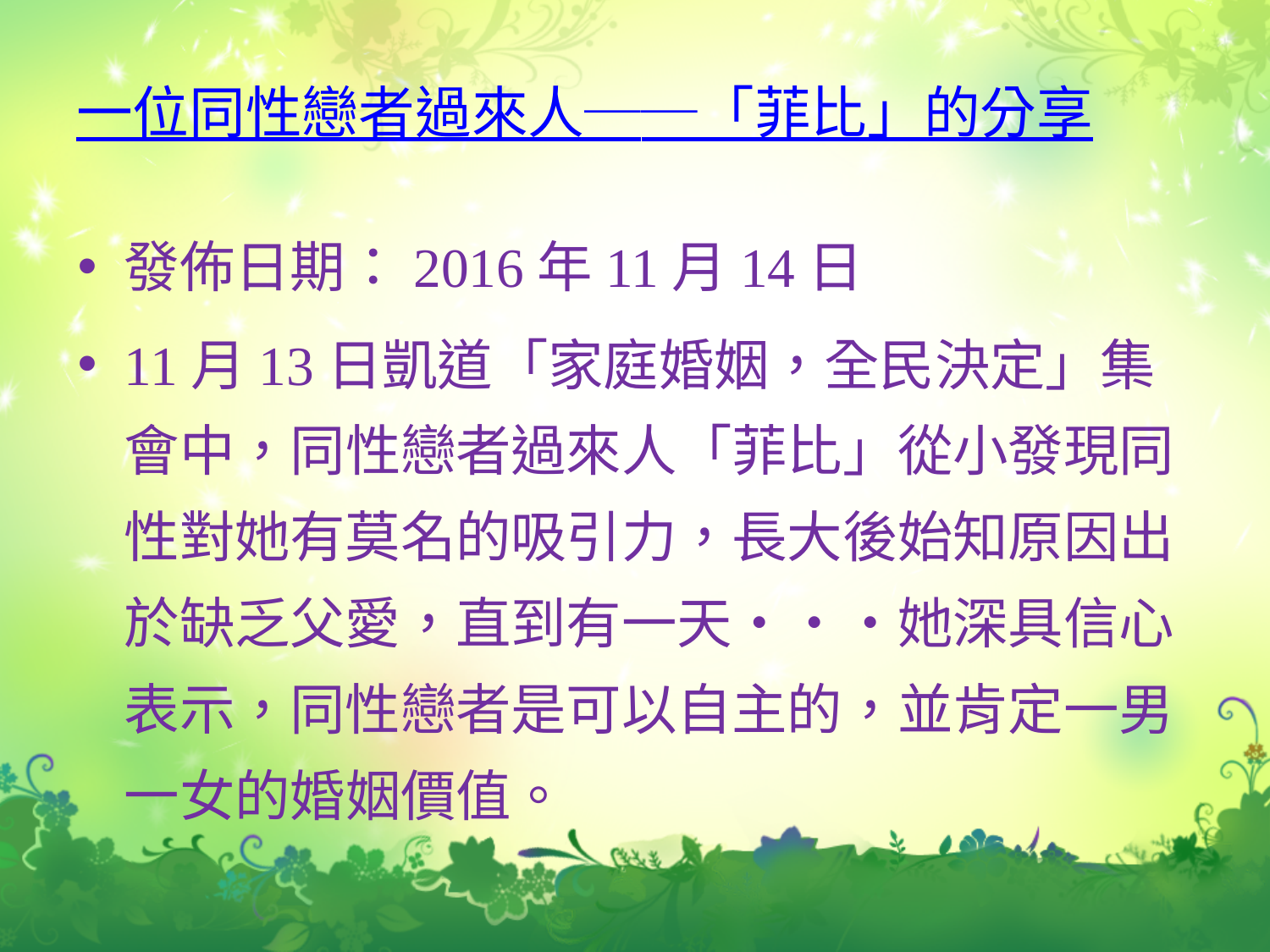

# 一位同性戀者過來人──「菲比」的分享
發佈日期：2016年11月14日
11月13日凱道「家庭婚姻，全民決定」集會中，同性戀者過來人「菲比」從小發現同性對她有莫名的吸引力，長大後始知原因出於缺乏父愛，直到有一天‧‧‧她深具信心表示，同性戀者是可以自主的，並肯定一男一女的婚姻價值。